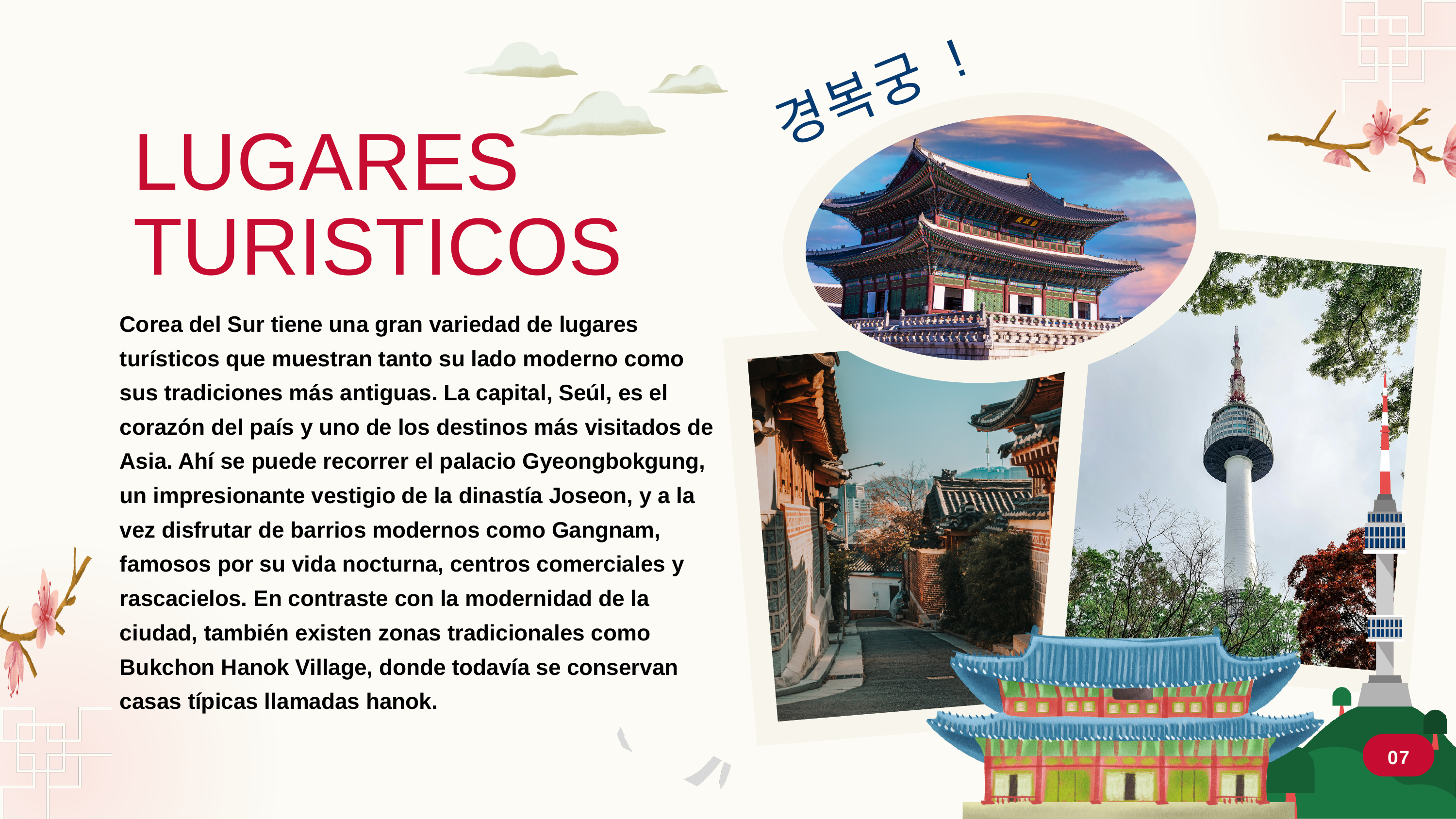

경복궁 !

LUGARES TURISTICOS

Corea del Sur tiene una gran variedad de lugares turísticos que muestran tanto su lado moderno como sus tradiciones más antiguas. La capital, Seúl, es el corazón del país y uno de los destinos más visitados de Asia. Ahí se puede recorrer el palacio Gyeongbokgung, un impresionante vestigio de la dinastía Joseon, y a la vez disfrutar de barrios modernos como Gangnam, famosos por su vida nocturna, centros comerciales y rascacielos. En contraste con la modernidad de la ciudad, también existen zonas tradicionales como Bukchon Hanok Village, donde todavía se conservan casas típicas llamadas hanok.

07